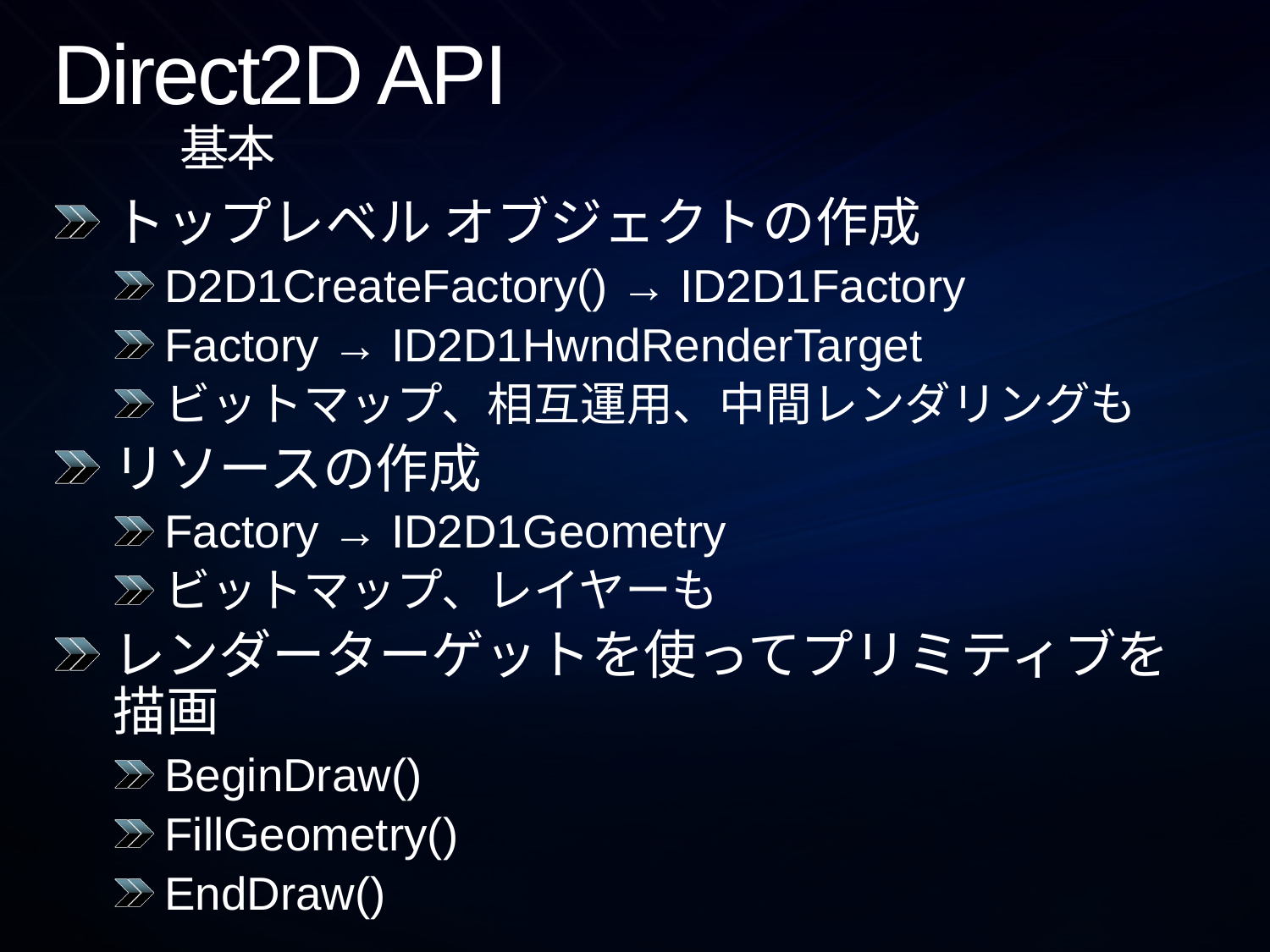

# Direct2D API 基本
トップレベル オブジェクトの作成
D2D1CreateFactory() → ID2D1Factory
Factory → ID2D1HwndRenderTarget
ビットマップ、相互運用、中間レンダリングも
リソースの作成
Factory → ID2D1Geometry
ビットマップ、レイヤーも
レンダーターゲットを使ってプリミティブを描画
BeginDraw()
FillGeometry()
EndDraw()